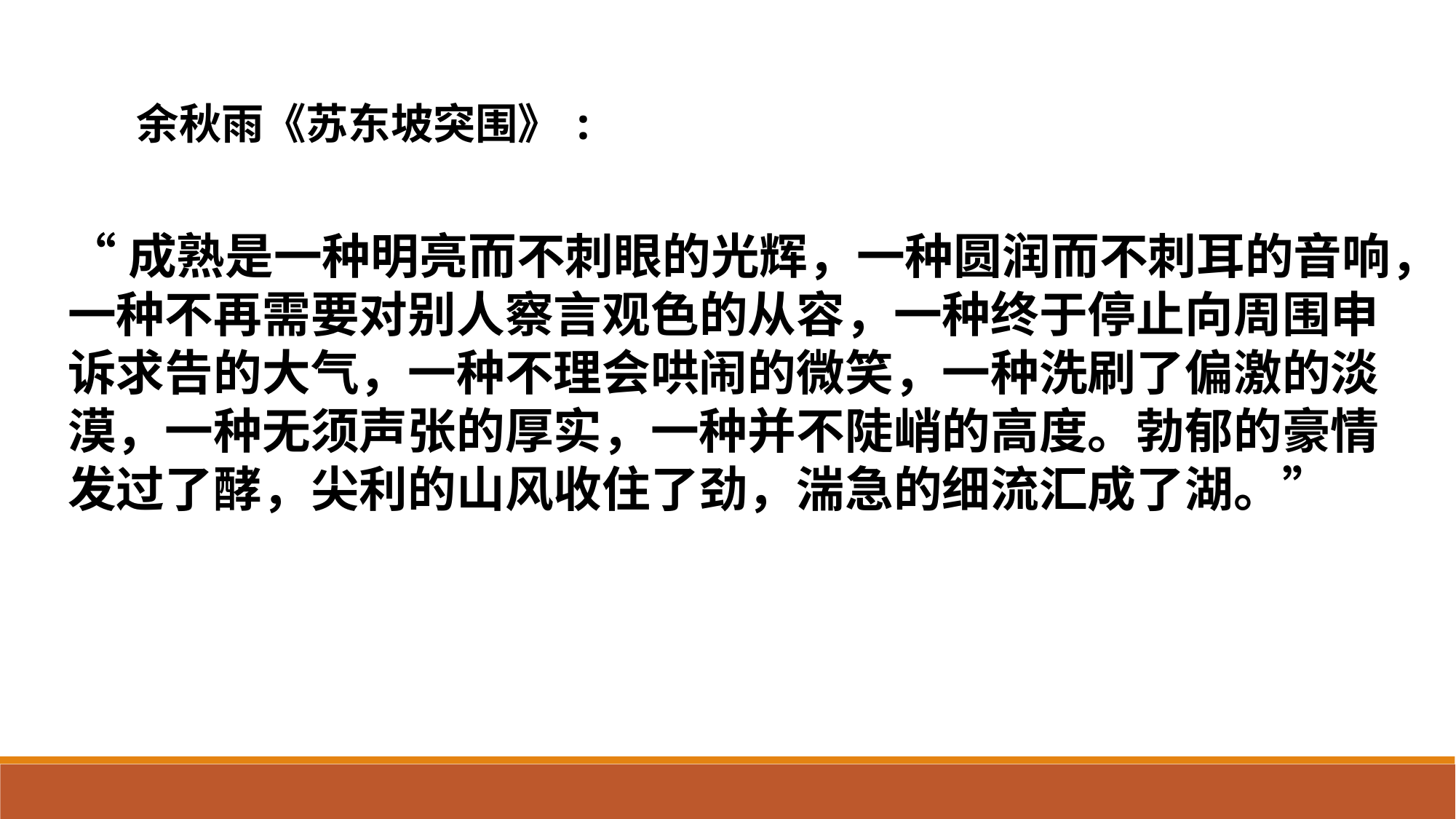

余秋雨《苏东坡突围》:
“成熟是一种明亮而不刺眼的光辉，一种圆润而不刺耳的音响，一种不再需要对别人察言观色的从容，一种终于停止向周围申诉求告的大气，一种不理会哄闹的微笑，一种洗刷了偏激的淡漠，一种无须声张的厚实，一种并不陡峭的高度。勃郁的豪情发过了酵，尖利的山风收住了劲，湍急的细流汇成了湖。”